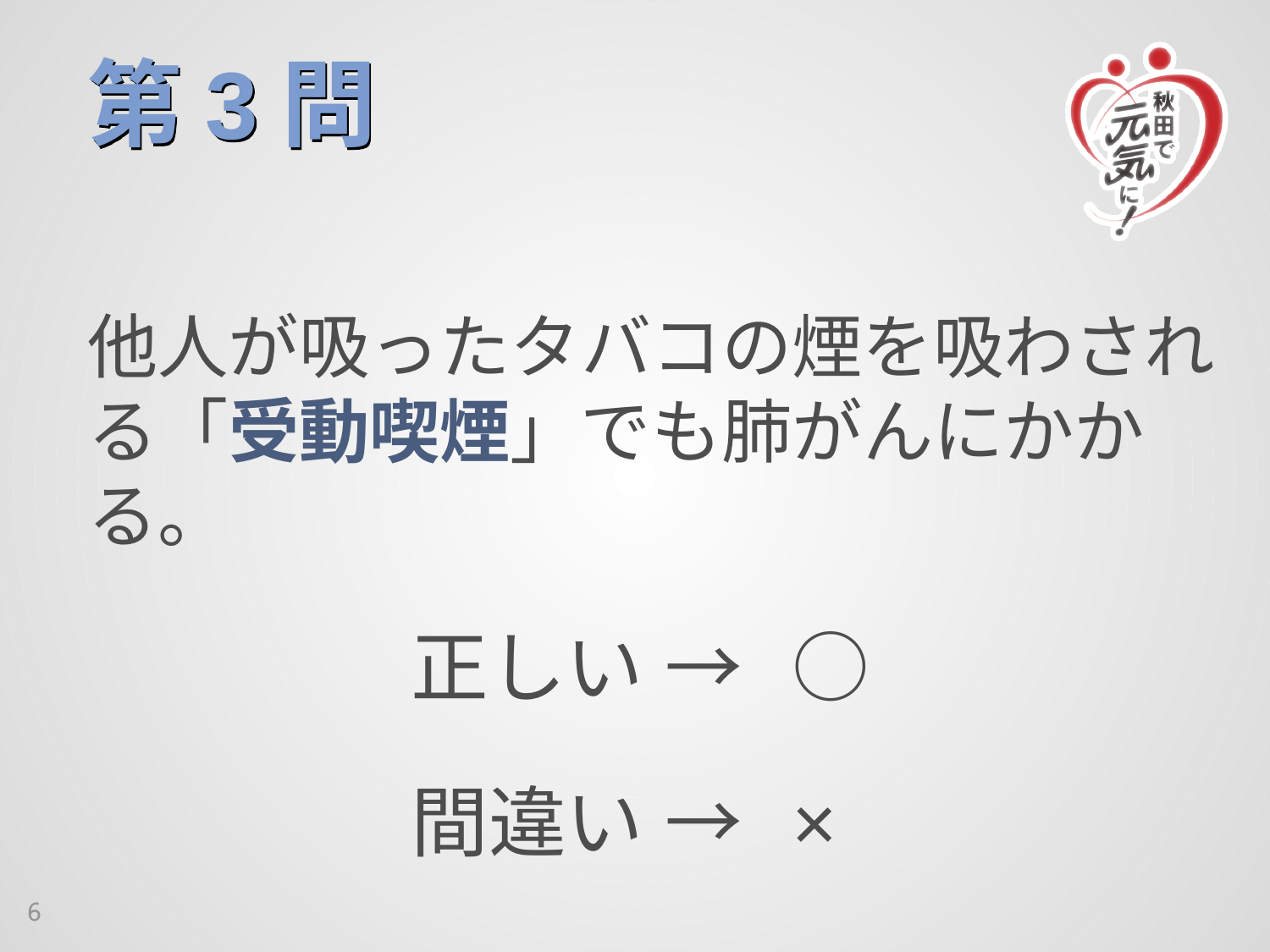

# 第3問
他人が吸ったタバコの煙を吸わされる「受動喫煙」でも肺がんにかかる。
正しい	→	○
間違い	→	×

6